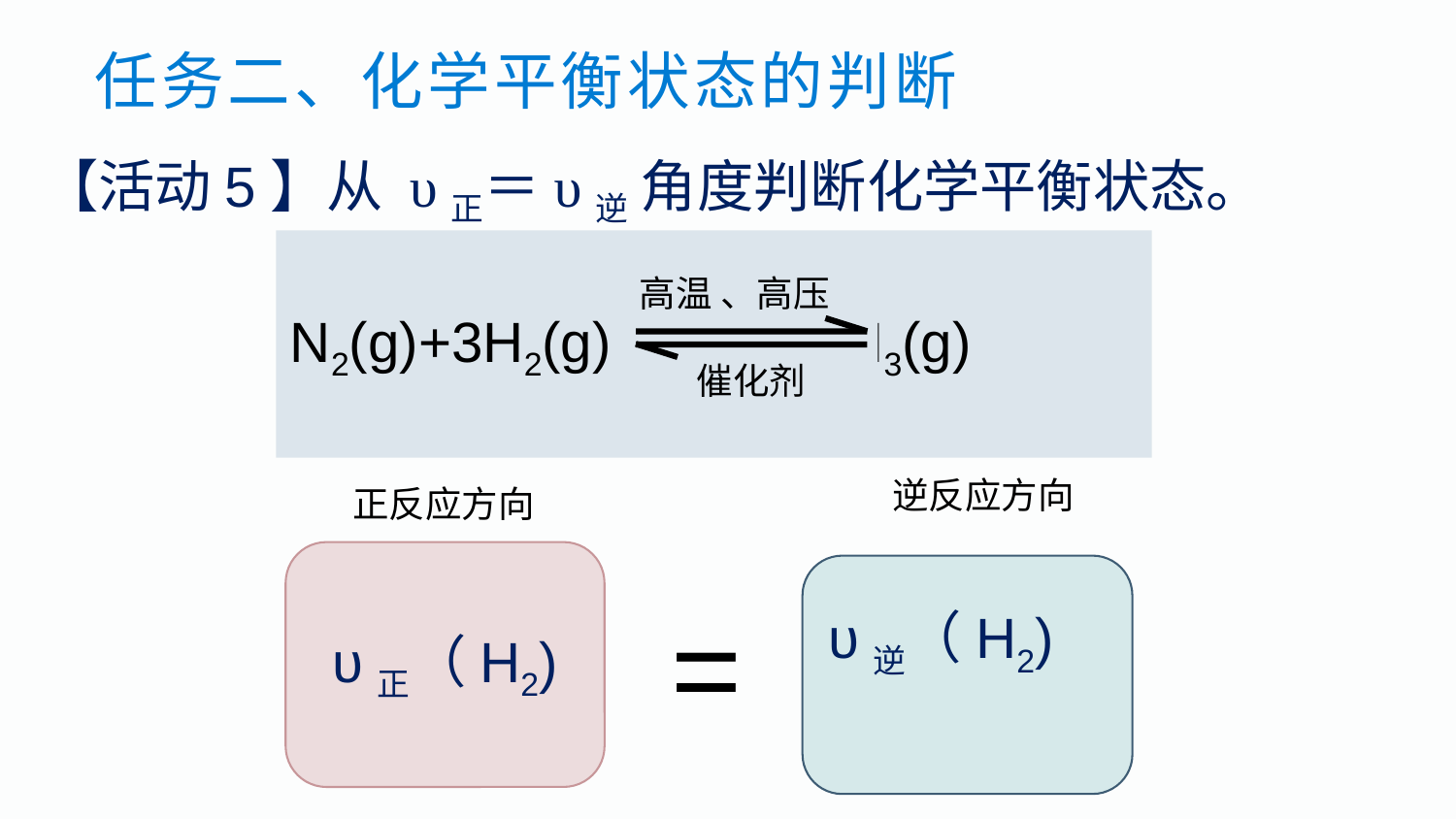

任务二、化学平衡状态的判断
【活动5】从 υ正＝υ逆 角度判断化学平衡状态。

N2(g)+3H2(g)             2NH3(g)

高温 、高压

催化剂

逆反应方向
正反应方向

υ正（H2)

υ逆（H2)

=